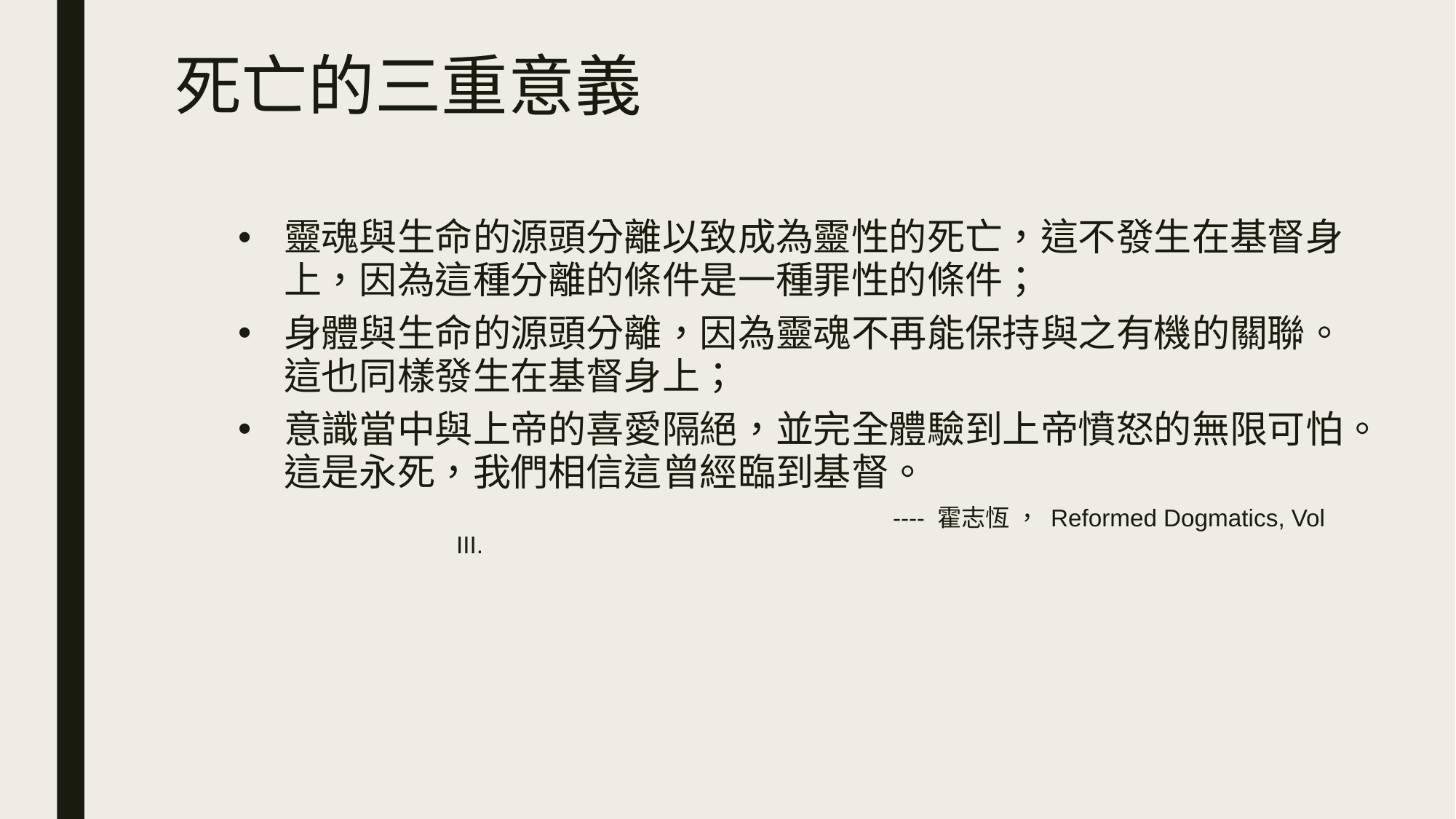

# 死亡的三重意義
靈魂與生命的源頭分離以致成為靈性的死亡，這不發生在基督身上，因為這種分離的條件是一種罪性的條件；
身體與生命的源頭分離，因為靈魂不再能保持與之有機的關聯。這也同樣發生在基督身上；
意識當中與上帝的喜愛隔絕，並完全體驗到上帝憤怒的無限可怕。這是永死，我們相信這曾經臨到基督。
				---- 霍志恆 ， Reformed Dogmatics, Vol III.